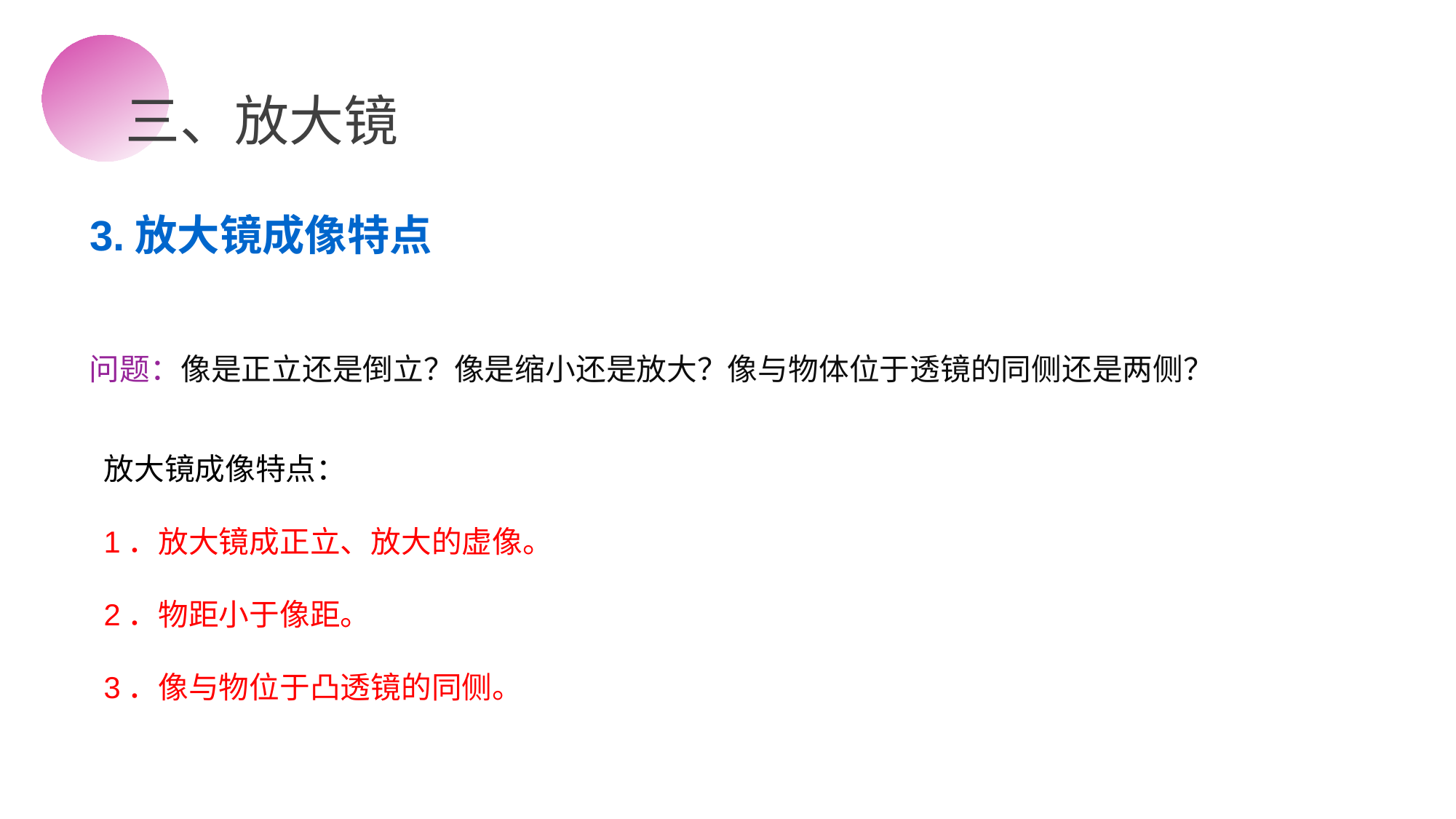

三、放大镜
3.放大镜成像特点
问题：像是正立还是倒立？像是缩小还是放大？像与物体位于透镜的同侧还是两侧？

放大镜成像特点：
1．放大镜成正立、放大的虚像。
2．物距小于像距。
3．像与物位于凸透镜的同侧。